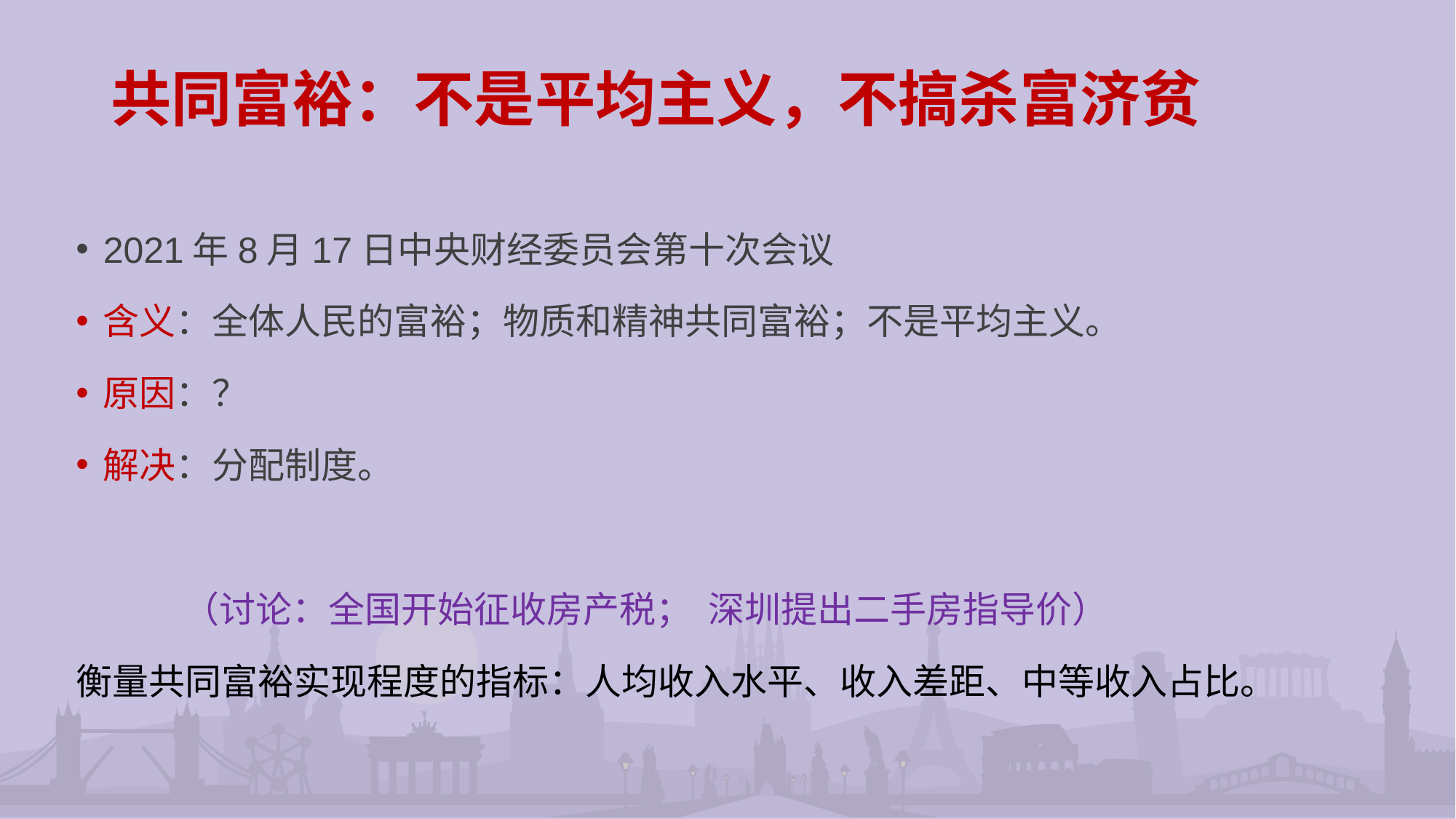

# 共同富裕：不是平均主义，不搞杀富济贫
2021年8月17日中央财经委员会第十次会议
含义：全体人民的富裕；物质和精神共同富裕；不是平均主义。
原因：？
解决：分配制度。

            （讨论：全国开始征收房产税；  深圳提出二手房指导价）
衡量共同富裕实现程度的指标：人均收入水平、收入差距、中等收入占比。